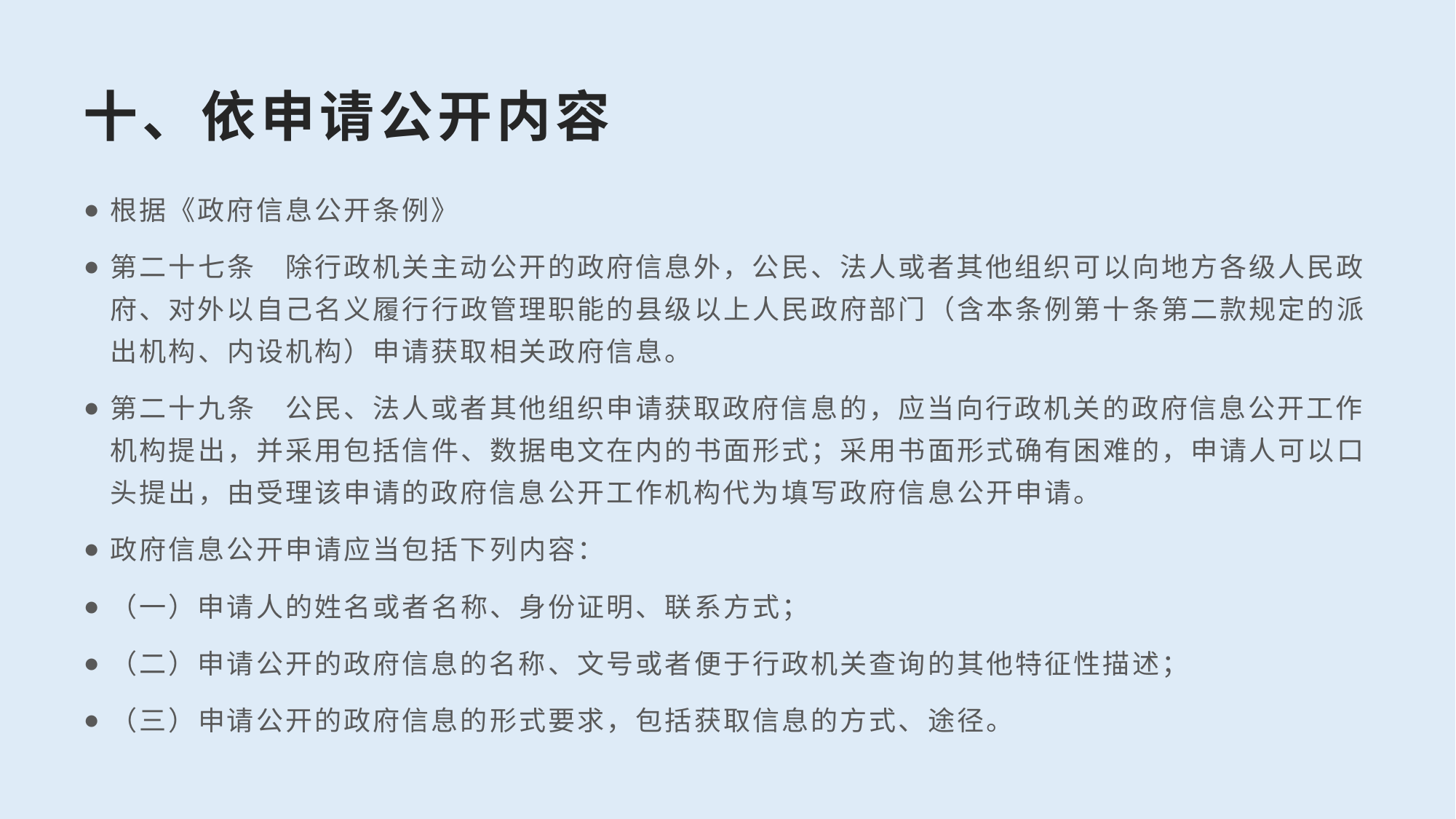

# 十、依申请公开内容
根据《政府信息公开条例》
第二十七条　除行政机关主动公开的政府信息外，公民、法人或者其他组织可以向地方各级人民政府、对外以自己名义履行行政管理职能的县级以上人民政府部门（含本条例第十条第二款规定的派出机构、内设机构）申请获取相关政府信息。
第二十九条　公民、法人或者其他组织申请获取政府信息的，应当向行政机关的政府信息公开工作机构提出，并采用包括信件、数据电文在内的书面形式；采用书面形式确有困难的，申请人可以口头提出，由受理该申请的政府信息公开工作机构代为填写政府信息公开申请。
政府信息公开申请应当包括下列内容：
（一）申请人的姓名或者名称、身份证明、联系方式；
（二）申请公开的政府信息的名称、文号或者便于行政机关查询的其他特征性描述；
（三）申请公开的政府信息的形式要求，包括获取信息的方式、途径。